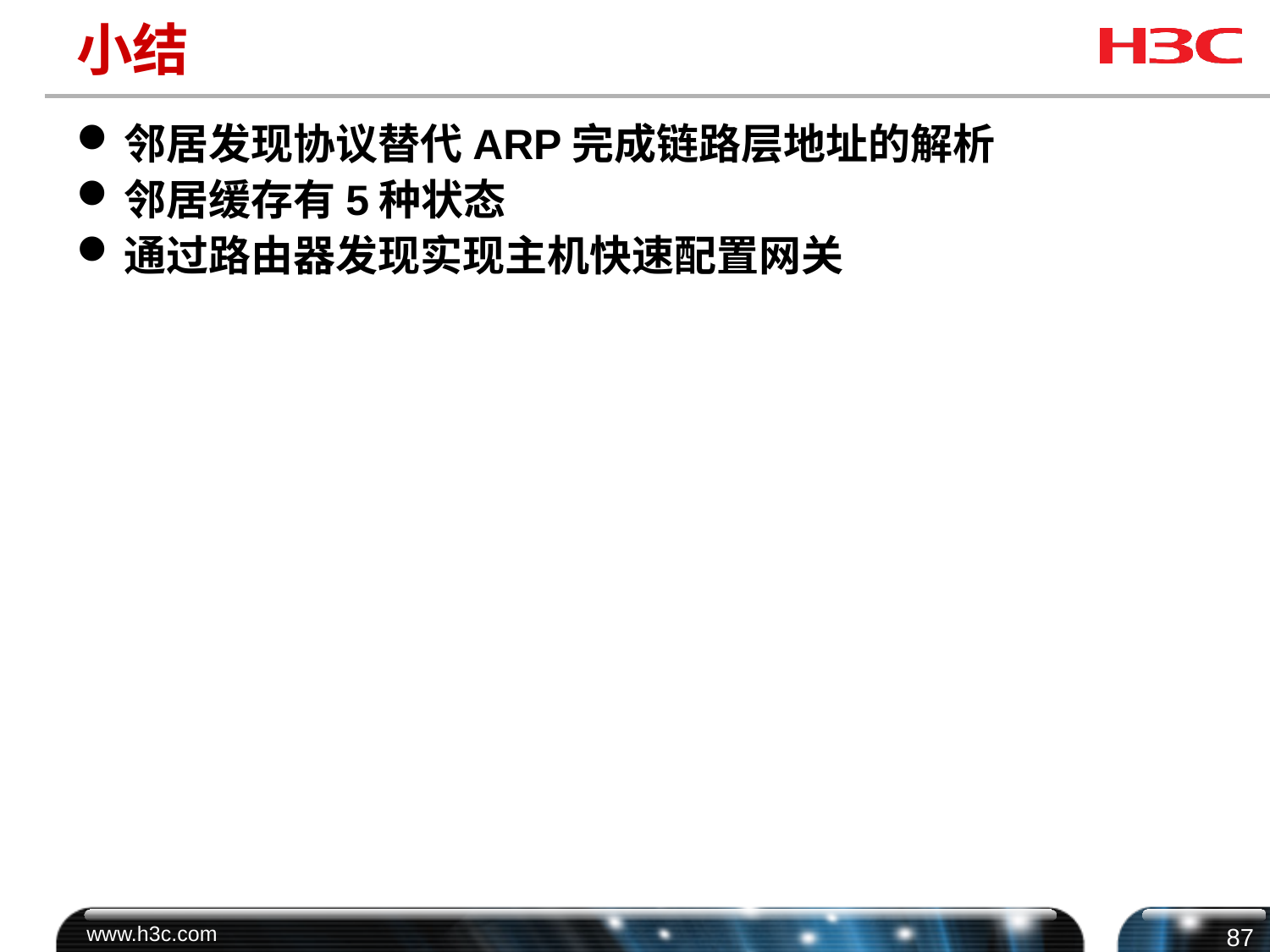

# 小结
邻居发现协议替代ARP完成链路层地址的解析
邻居缓存有5种状态
通过路由器发现实现主机快速配置网关